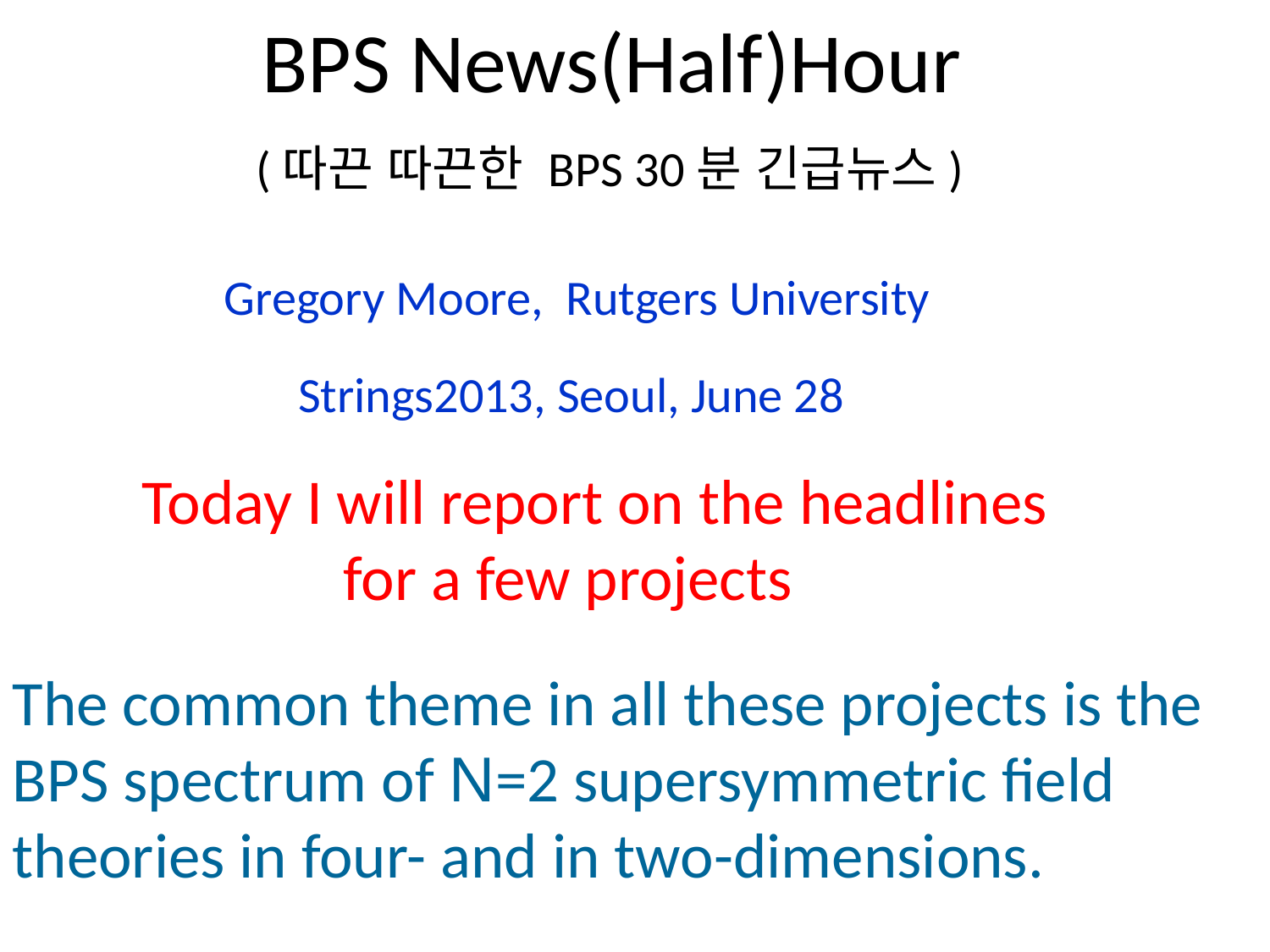

BPS News(Half)Hour
(따끈 따끈한 BPS 30분 긴급뉴스)
Gregory Moore,  Rutgers University
Strings2013, Seoul, June 28
         Today I will report on the headlines
                       for a few projects
The common theme in all these projects is the BPS spectrum of N=2 supersymmetric field theories in four- and in two-dimensions.